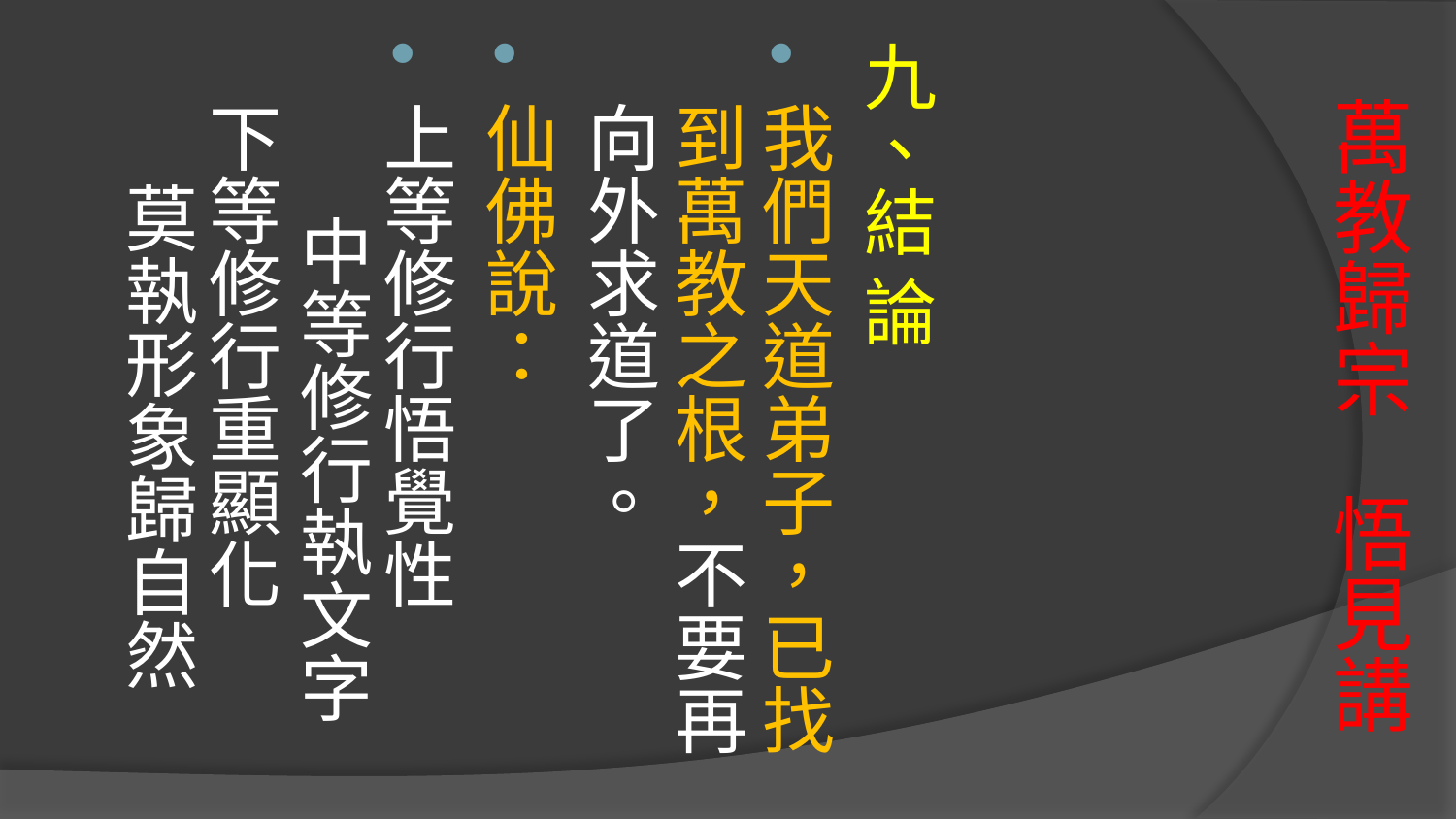

九、結 論
我們天道弟子，已找到萬教之根，不要再向外求道了。
仙佛說：
上等修行悟覺性 　             中等修行執文字 
下等修行重顯化 　           莫執形象歸自然
# 萬教歸宗    悟見講